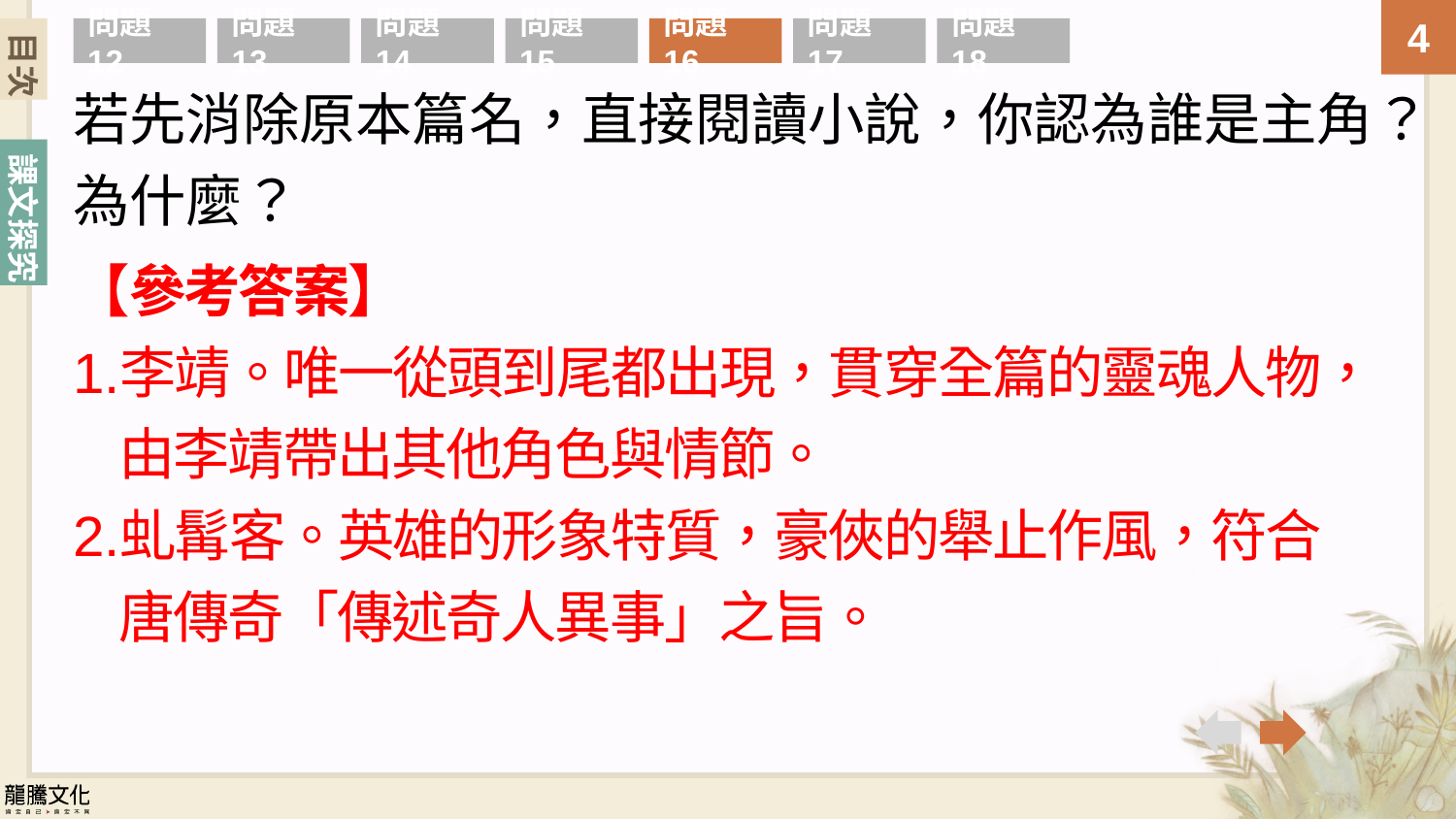

目次
問題12
問題13
問題14
問題15
問題16
問題17
問題18
若先消除原本篇名，直接閱讀小說，你認為誰是主角？為什麼？
【參考答案】
李靖。唯一從頭到尾都出現，貫穿全篇的靈魂人物，由李靖帶出其他角色與情節。
虬髯客。英雄的形象特質，豪俠的舉止作風，符合唐傳奇「傳述奇人異事」之旨。